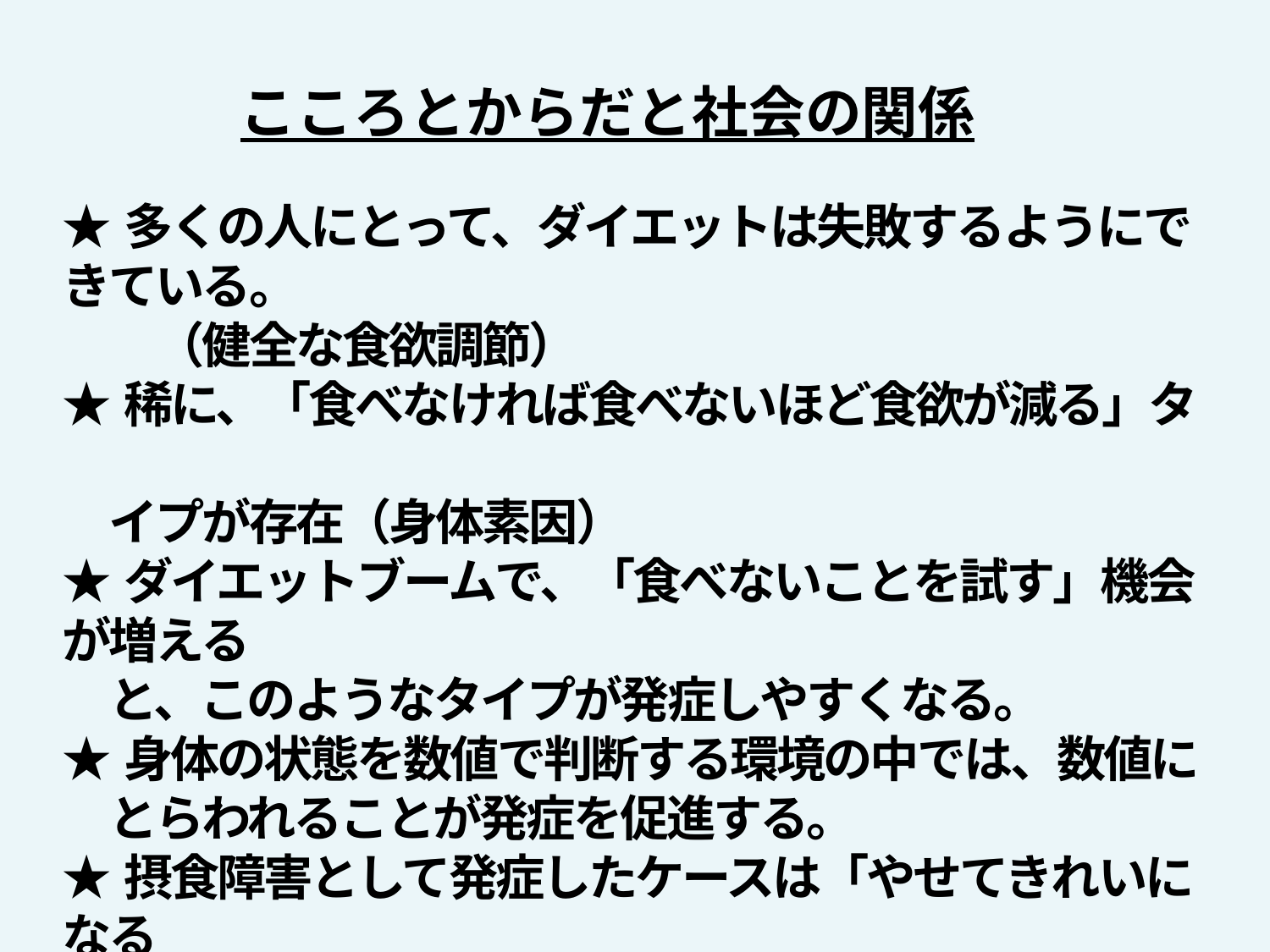

こころとからだと社会の関係
★多くの人にとって、ダイエットは失敗するようにできている。
　　（健全な食欲調節）
★稀に、「食べなければ食べないほど食欲が減る」タ
　イプが存在（身体素因）
★ダイエットブームで、「食べないことを試す」機会が増える
　と、このようなタイプが発症しやすくなる。
★身体の状態を数値で判断する環境の中では、数値に
　とらわれることが発症を促進する。
★摂食障害として発症したケースは「やせてきれいになる
　ため」だけではなく、発症前に「挫折感」「無力感」など心
　理的課題があることが多い。